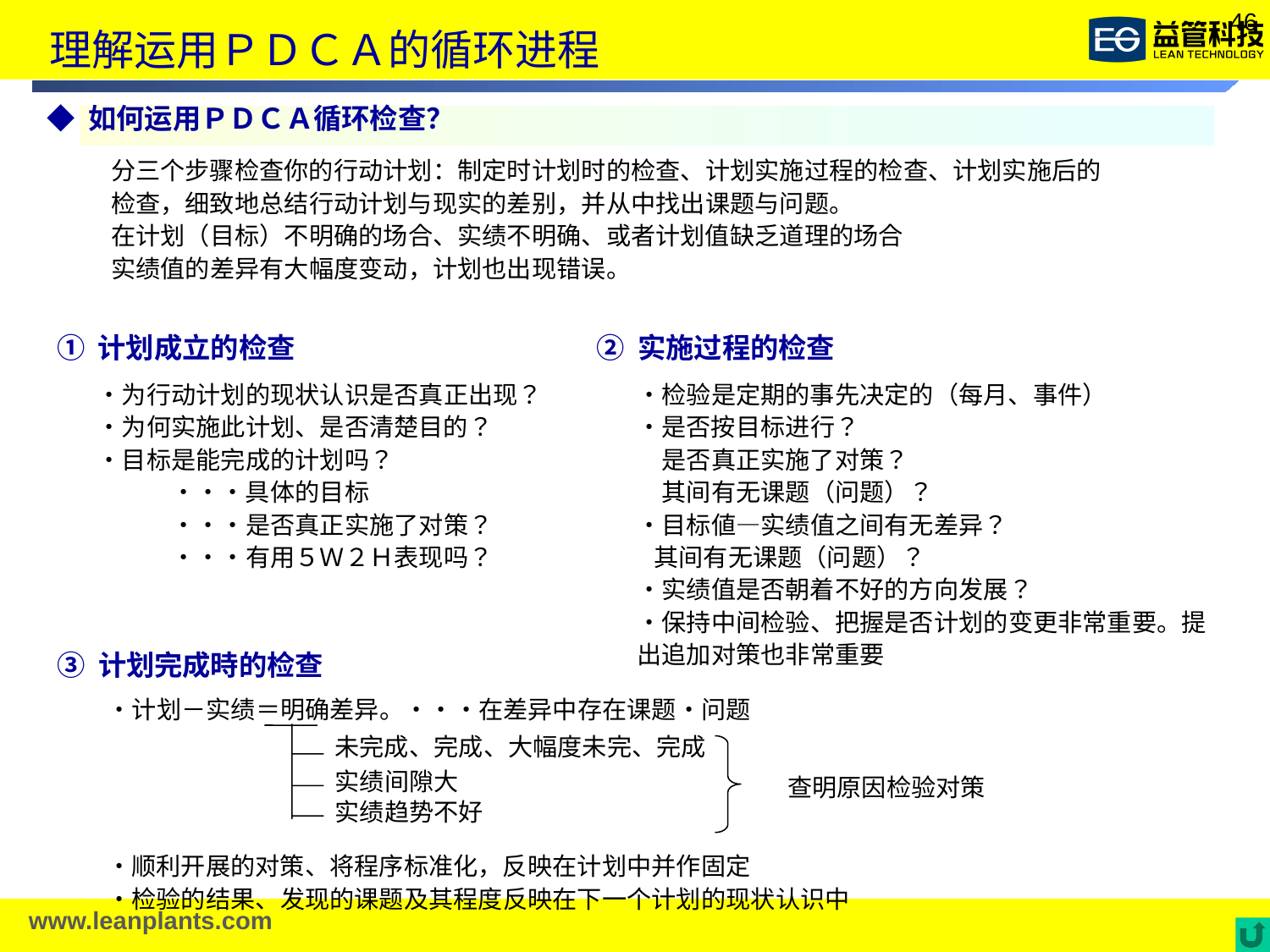

46
理解运用ＰＤＣＡ的循环进程

◆ 如何运用ＰＤＣＡ循环检查？
分三个步骤检查你的行动计划：制定时计划时的检查、计划实施过程的检查、计划实施后的检查，细致地总结行动计划与现实的差别，并从中找出课题与问题。
在计划（目标）不明确的场合、实绩不明确、或者计划值缺乏道理的场合
实绩值的差异有大幅度变动，计划也出现错误。
① 计划成立的检查
② 实施过程的检查
・为行动计划的现状认识是否真正出现？
・为何实施此计划、是否清楚目的？
・目标是能完成的计划吗？
　　　・・・具体的目标
　　　・・・是否真正实施了对策？
　　　・・・有用５Ｗ２Ｈ表现吗？
・检验是定期的事先决定的（每月、事件）
・是否按目标进行？
　是否真正实施了对策？
　其间有无课题（问题）？
・目标値―实绩值之间有无差异？
  其间有无课题（问题）？
・实绩值是否朝着不好的方向发展？
・保持中间检验、把握是否计划的变更非常重要。提出追加对策也非常重要
③ 计划完成時的检查
・计划－实绩＝明确差异。・・・在差异中存在课题・问题

未完成、完成、大幅度未完、完成

实绩间隙大
查明原因检验对策

实绩趋势不好

・顺利开展的对策、将程序标准化，反映在计划中并作固定
・检验的结果、发现的课题及其程度反映在下一个计划的现状认识中